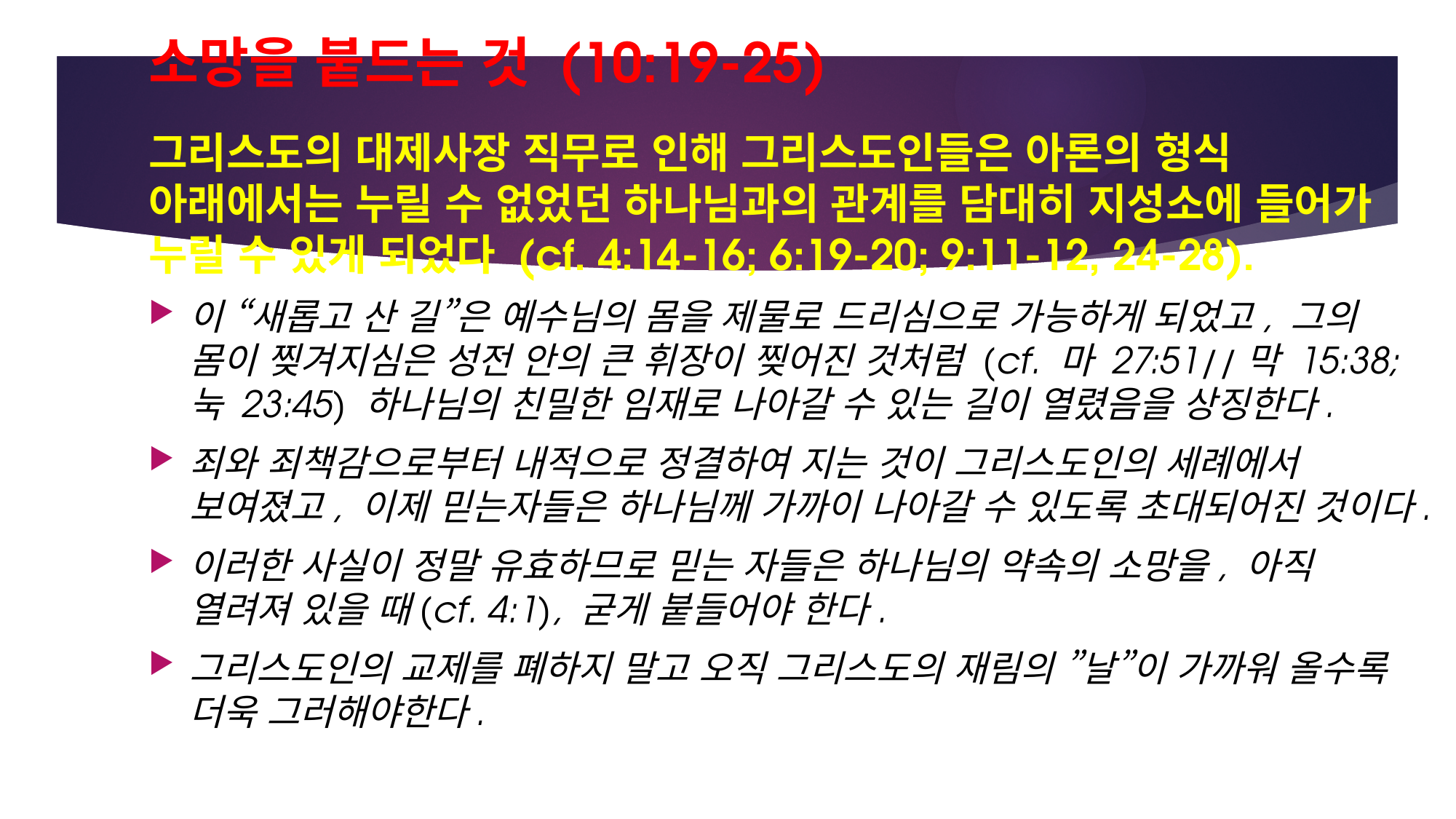

# 소망을 붙드는 것 (10:19-25)
그리스도의 대제사장 직무로 인해 그리스도인들은 아론의 형식 아래에서는 누릴 수 없었던 하나님과의 관계를 담대히 지성소에 들어가 누릴 수 있게 되었다 (cf. 4:14-16; 6:19-20; 9:11-12, 24-28).
이 “새롭고 산 길”은 예수님의 몸을 제물로 드리심으로 가능하게 되었고, 그의 몸이 찢겨지심은 성전 안의 큰 휘장이 찢어진 것처럼 (cf. 마 27:51//막 15:38; 눅 23:45) 하나님의 친밀한 임재로 나아갈 수 있는 길이 열렸음을 상징한다.
죄와 죄책감으로부터 내적으로 정결하여 지는 것이 그리스도인의 세례에서 보여졌고, 이제 믿는자들은 하나님께 가까이 나아갈 수 있도록 초대되어진 것이다.
이러한 사실이 정말 유효하므로 믿는 자들은 하나님의 약속의 소망을, 아직 열려져 있을 때(cf. 4:1), 굳게 붙들어야 한다.
그리스도인의 교제를 폐하지 말고 오직 그리스도의 재림의 ”날”이 가까워 올수록 더욱 그러해야한다.